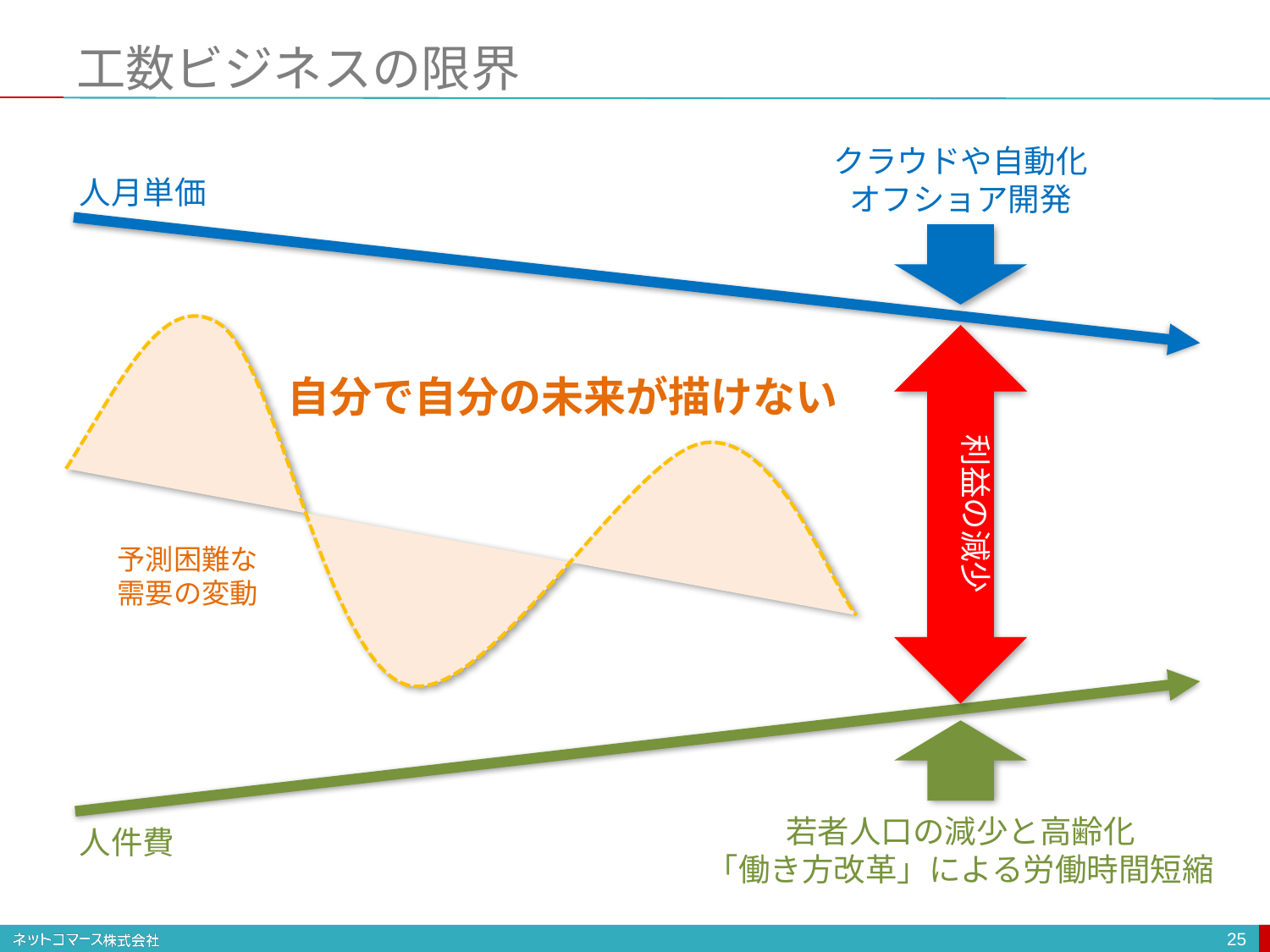

# 工数ビジネスの限界
クラウドや自動化
オフショア開発
人月単価

自分で自分の未来が描けない
利益の減少
予測困難な
需要の変動

若者人口の減少と高齢化
「働き方改革」による労働時間短縮
人件費
25